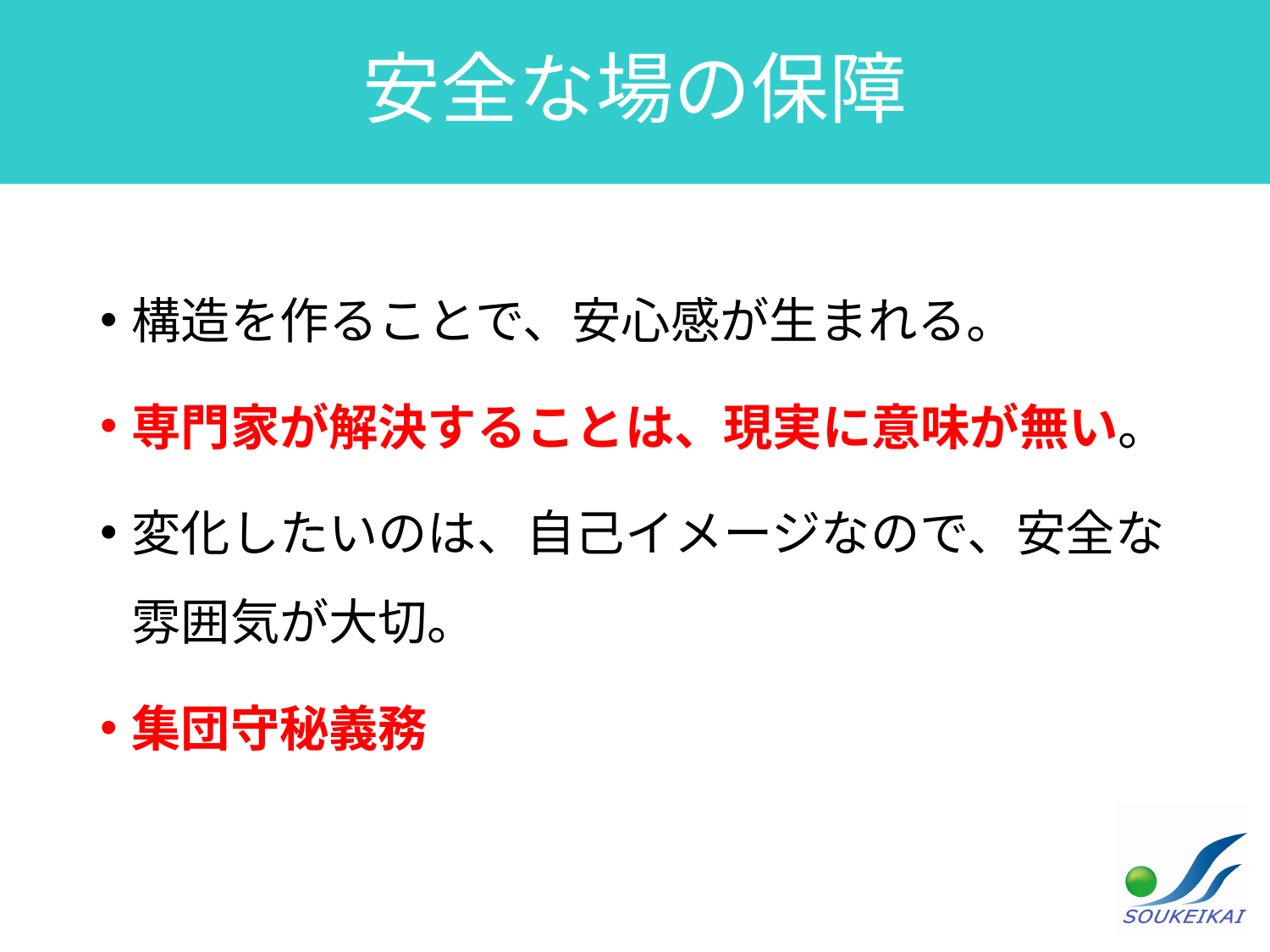

# 安全な場の保障
構造を作ることで、安心感が生まれる。
専門家が解決することは、現実に意味が無い。
変化したいのは、自己イメージなので、安全な雰囲気が大切。
集団守秘義務